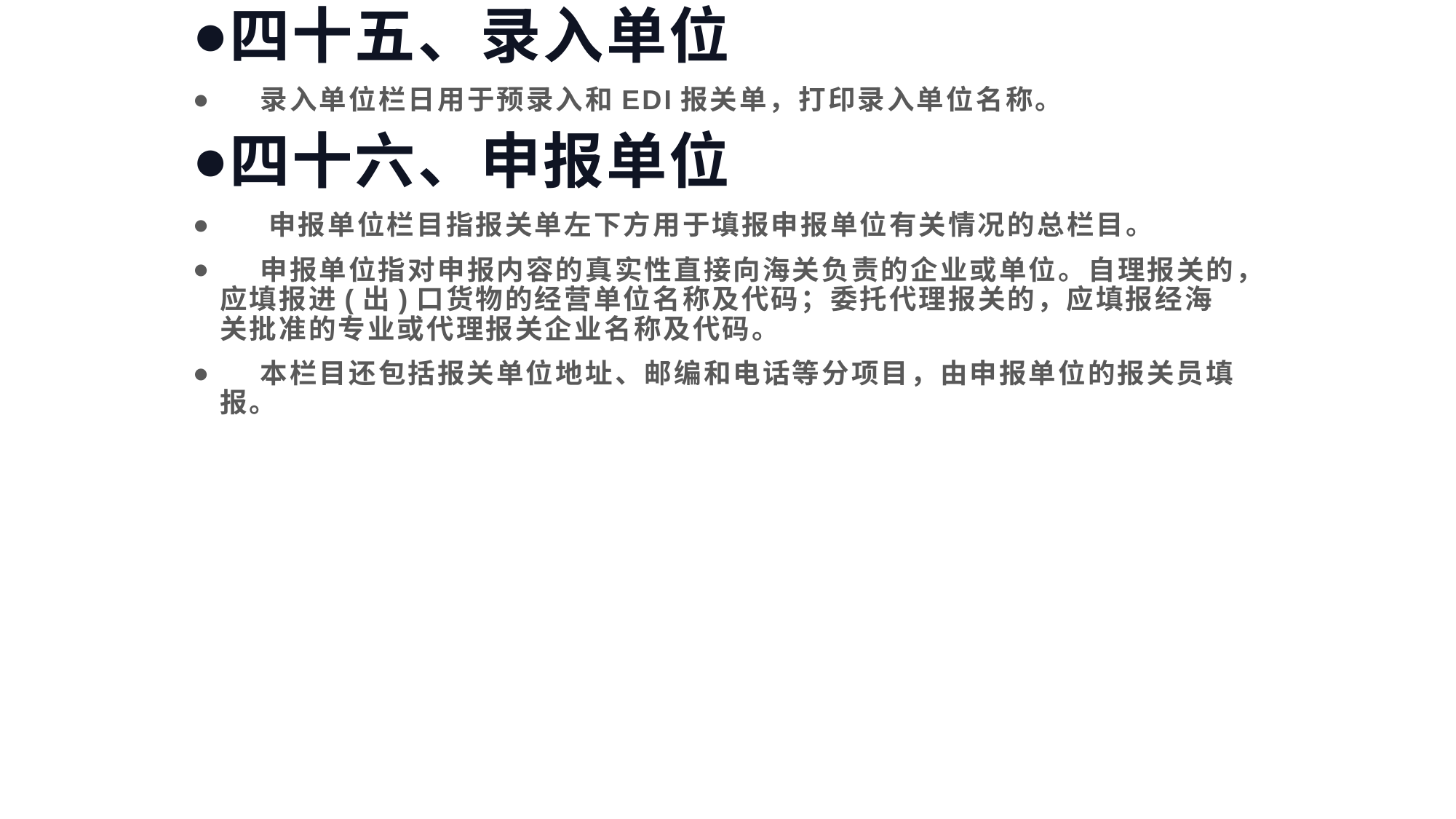

四十五、录入单位
    录入单位栏日用于预录入和EDI报关单，打印录入单位名称。
四十六、申报单位
     申报单位栏目指报关单左下方用于填报申报单位有关情况的总栏目。
    申报单位指对申报内容的真实性直接向海关负责的企业或单位。自理报关的，应填报进(出)口货物的经营单位名称及代码；委托代理报关的，应填报经海关批准的专业或代理报关企业名称及代码。
    本栏目还包括报关单位地址、邮编和电话等分项目，由申报单位的报关员填报。